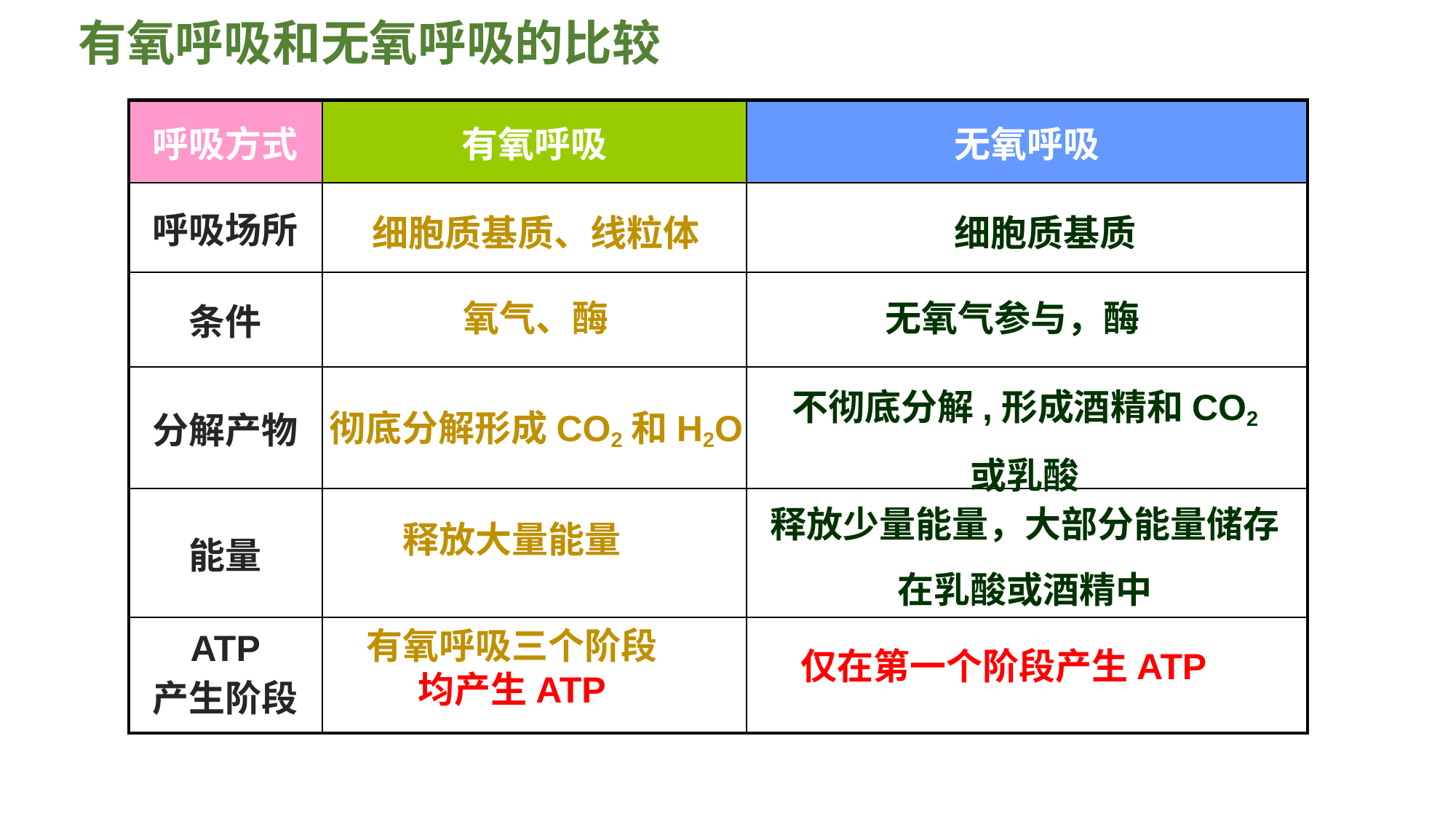

有氧呼吸和无氧呼吸的比较
| 呼吸方式 | 有氧呼吸 | 无氧呼吸 |
| --- | --- | --- |
| 呼吸场所 |  |  |
| 条件 |  |  |
| 分解产物 |  |  |
| 能量 |  |  |
| ATP 产生阶段 |  |  |
细胞质基质
细胞质基质、线粒体
无氧气参与，酶
氧气、酶
不彻底分解,形成酒精和CO2
或乳酸
彻底分解形成CO2和H2O
释放少量能量，大部分能量储存在乳酸或酒精中
释放大量能量
有氧呼吸三个阶段
均产生ATP
仅在第一个阶段产生ATP